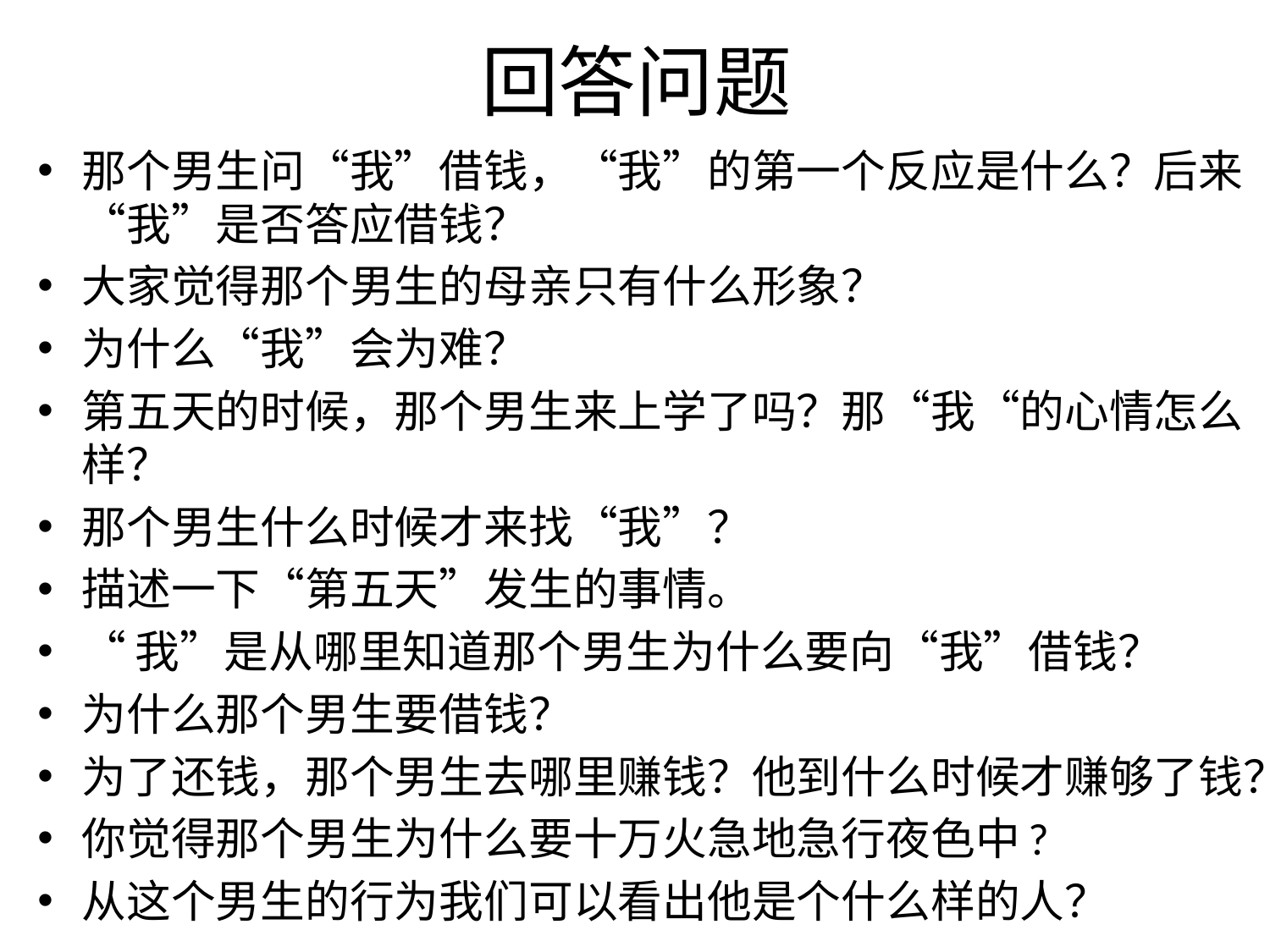

# 回答问题
那个男生问“我”借钱，“我”的第一个反应是什么？后来“我”是否答应借钱？
大家觉得那个男生的母亲只有什么形象？
为什么“我”会为难？
第五天的时候，那个男生来上学了吗？那“我“的心情怎么样？
那个男生什么时候才来找“我”？
描述一下“第五天”发生的事情。
“我”是从哪里知道那个男生为什么要向“我”借钱？
为什么那个男生要借钱？
为了还钱，那个男生去哪里赚钱？他到什么时候才赚够了钱？
你觉得那个男生为什么要十万火急地急行夜色中?
从这个男生的行为我们可以看出他是个什么样的人？